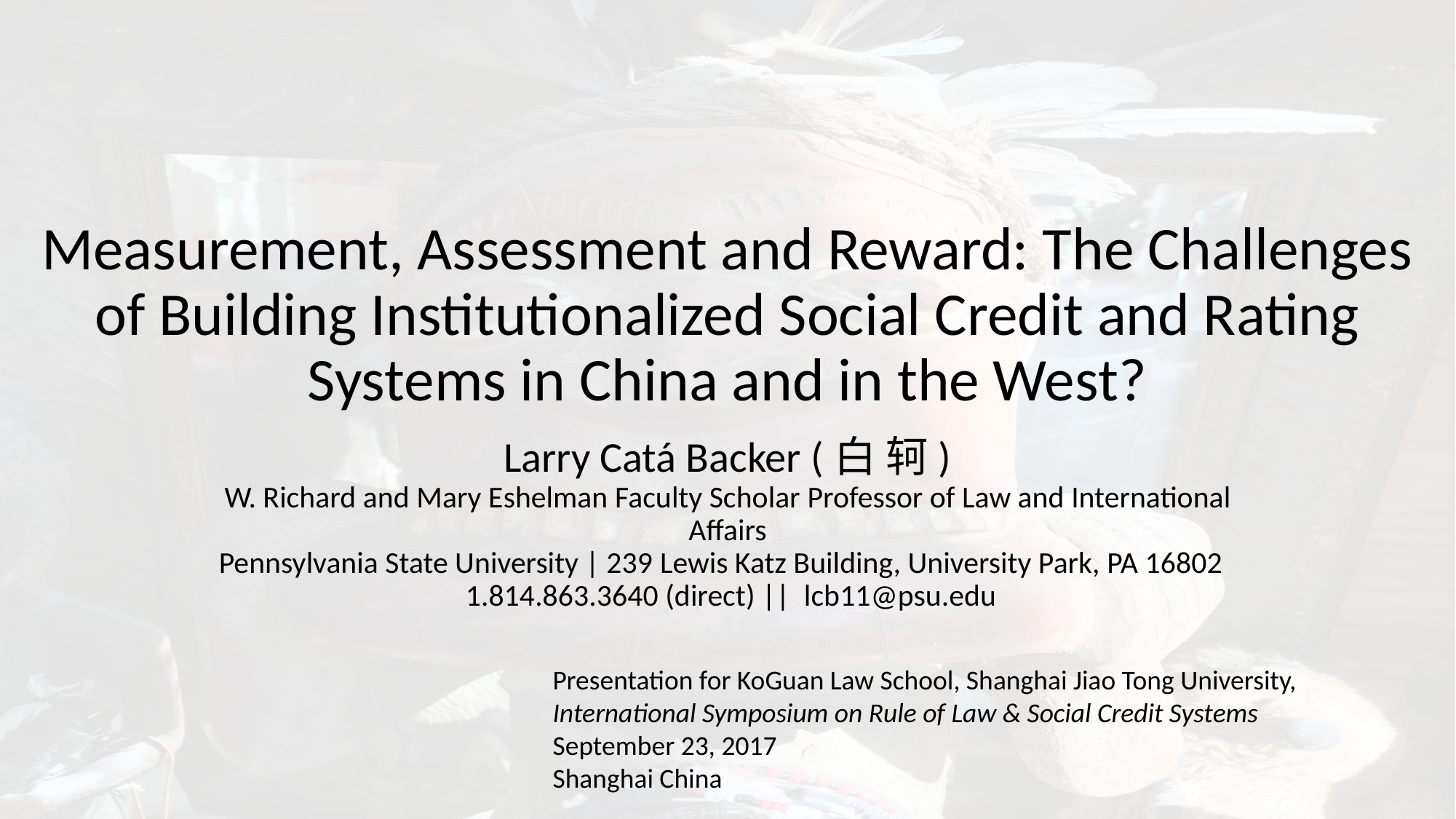

# Measurement, Assessment and Reward: The Challenges of Building Institutionalized Social Credit and Rating Systems in China and in the West?
Larry Catá Backer (白 轲)
W. Richard and Mary Eshelman Faculty Scholar Professor of Law and International Affairs
Pennsylvania State University | 239 Lewis Katz Building, University Park, PA 16802    1.814.863.3640 (direct) ||  lcb11@psu.edu
Presentation for KoGuan Law School, Shanghai Jiao Tong University,
International Symposium on Rule of Law & Social Credit Systems
September 23, 2017
Shanghai China